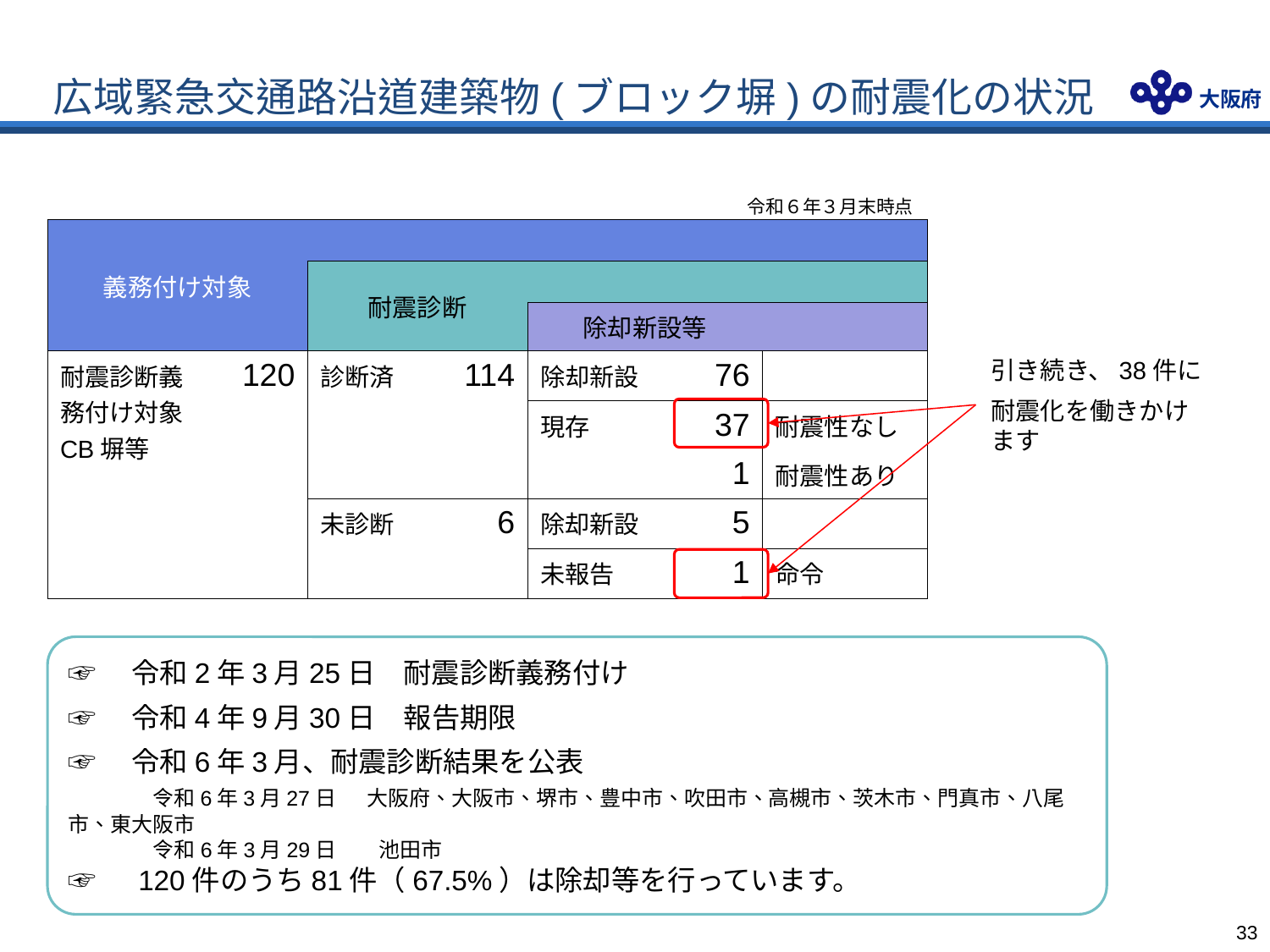

広域緊急交通路沿道建築物(ブロック塀)の耐震化の状況
| 令和６年３月末時点 |
| --- |
| 義務付け対象 |  |  |  |  |  |  |
| --- | --- | --- | --- | --- | --- | --- |
|  |  | 耐震診断 |  |  |  |  |
| 義務付け対象 |  | 耐震診断 |  | 除却新設等 |  |  |
| 耐震診断義務付け対象CB塀等 | 120 | 診断済 | 114 | 除却新設 | 76 |  |
|  |  |  |  | 現存 | 37 | 耐震性なし |
|  |  |  |  |  | 1 | 耐震性あり |
|  |  | 未診断 | 6 | 除却新設 | 5 |  |
|  |  |  |  | 未報告 | 1 | 命令 |
引き続き、38件に
耐震化を働きかけます

☞　令和2年3月25日　耐震診断義務付け
☞　令和4年9月30日　報告期限
☞　令和6年3月、耐震診断結果を公表
　　　令和6年3月27日 　 大阪府、大阪市、堺市、豊中市、吹田市、高槻市、茨木市、門真市、八尾市、東大阪市
　　　　令和6年3月29日　　池田市
☞　120件のうち81件（67.5%）は除却等を行っています。
33